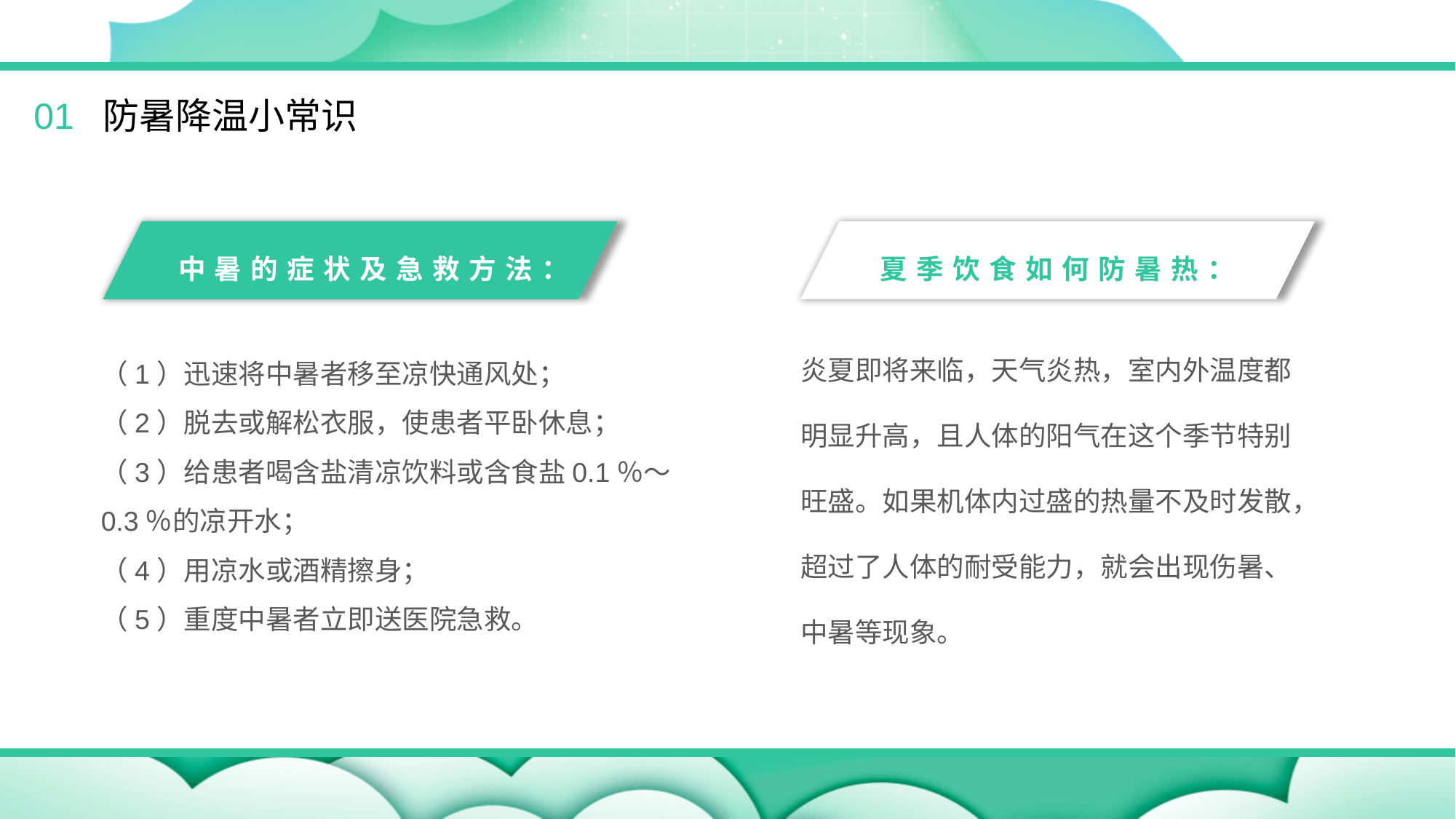

01  防暑降温小常识
中暑的症状及急救方法：
夏季饮食如何防暑热：
炎夏即将来临，天气炎热，室内外温度都明显升高，且人体的阳气在这个季节特别旺盛。如果机体内过盛的热量不及时发散，超过了人体的耐受能力，就会出现伤暑、中暑等现象。
（1）迅速将中暑者移至凉快通风处；
（2）脱去或解松衣服，使患者平卧休息；
（3）给患者喝含盐清凉饮料或含食盐0.1％～0.3％的凉开水；
（4）用凉水或酒精擦身；
（5）重度中暑者立即送医院急救。